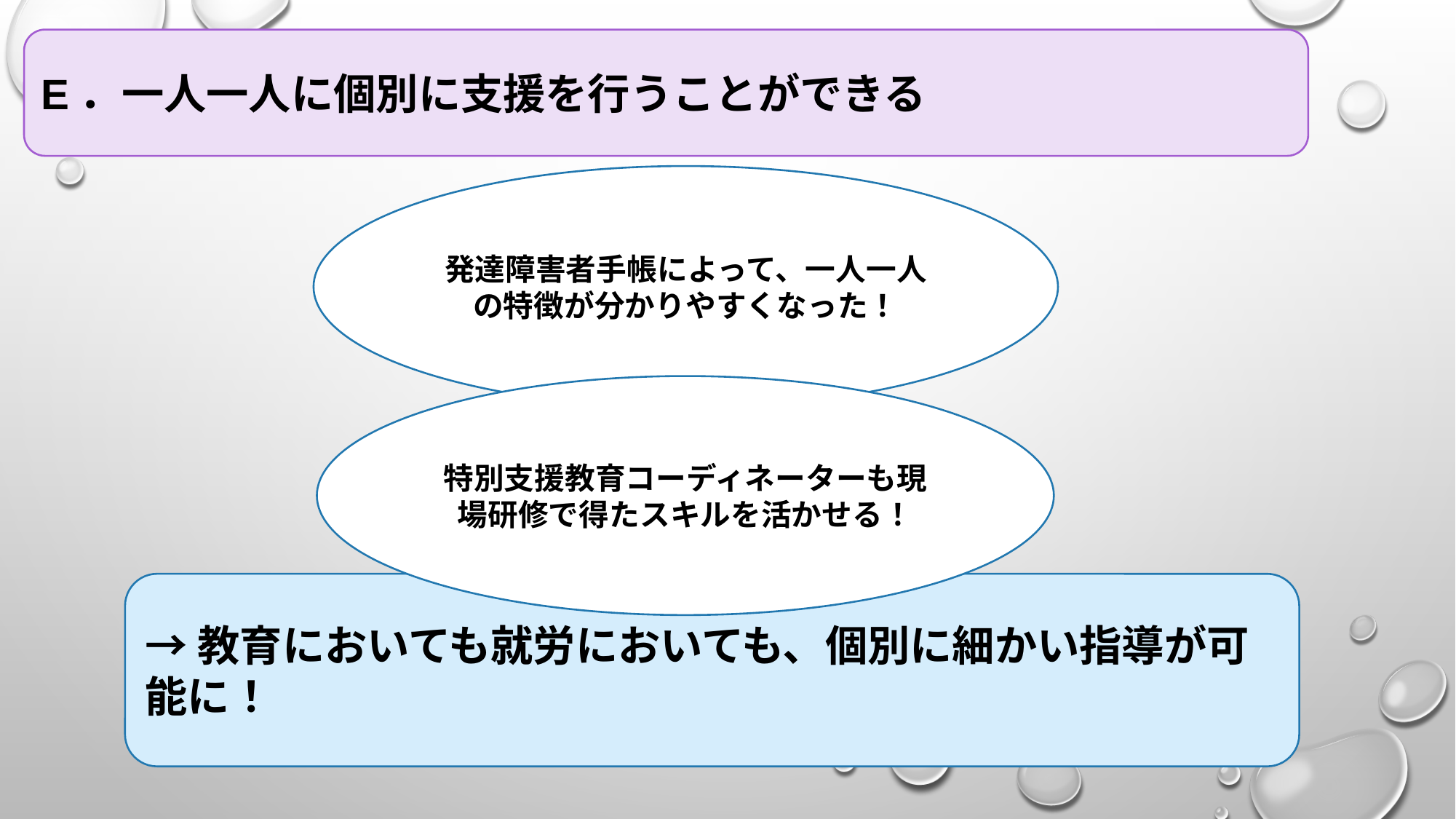

E．一人一人に個別に支援を行うことができる
発達障害者手帳によって、一人一人の特徴が分かりやすくなった！
特別支援教育コーディネーターも現場研修で得たスキルを活かせる！
→教育においても就労においても、個別に細かい指導が可能に！